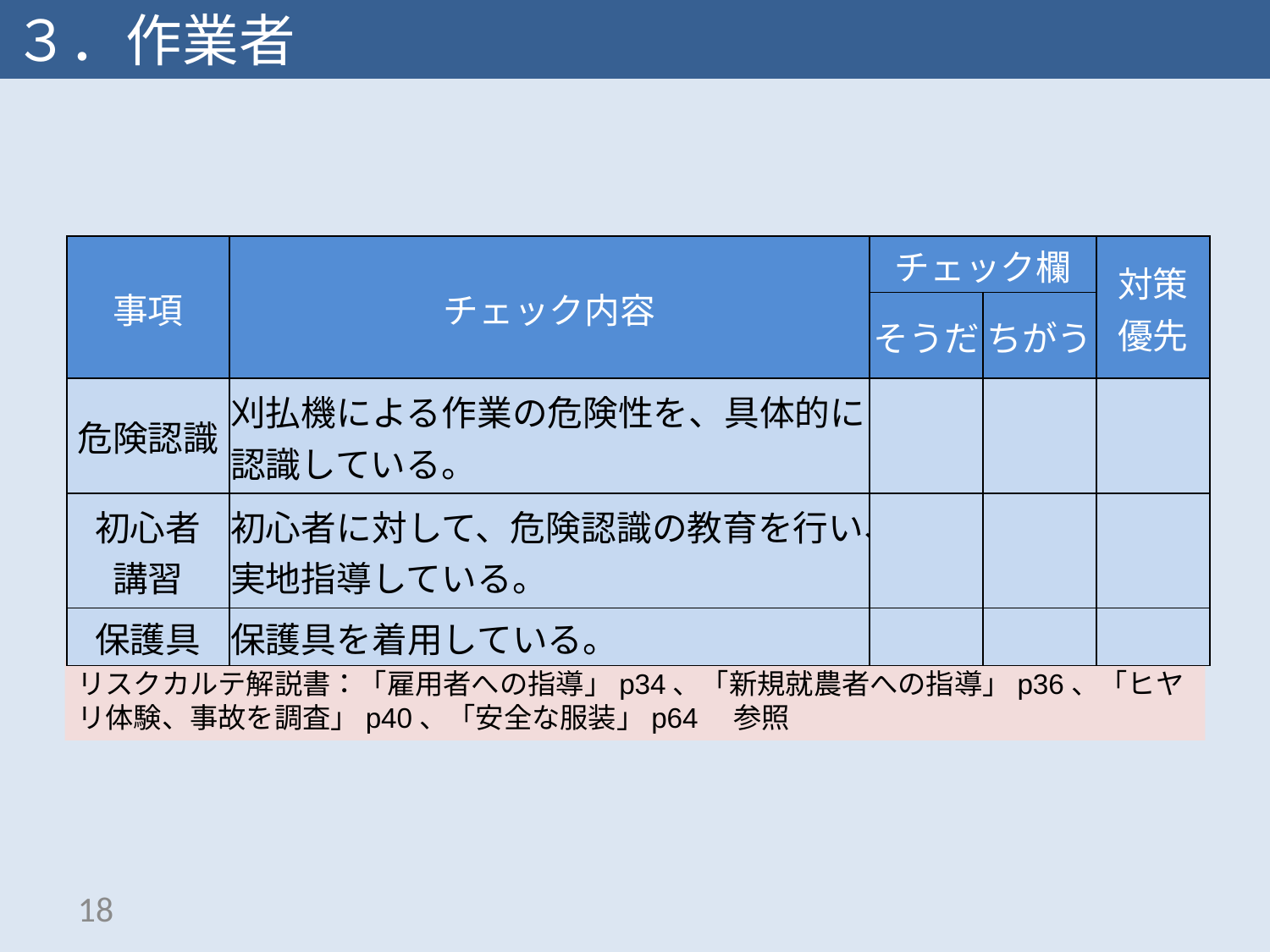

３．作業者
| 事項 | チェック内容 | チェック欄 |  | 対策 優先 |
| --- | --- | --- | --- | --- |
|  |  | そうだ | ちがう |  |
| 危険認識 | 刈払機による作業の危険性を、具体的に認識している。 |  |  |  |
| 初心者 講習 | 初心者に対して、危険認識の教育を行い、実地指導している。 |  |  |  |
| 保護具 | 保護具を着用している。 |  |  |  |
リスクカルテ解説書：「雇用者への指導」p34、「新規就農者への指導」p36、「ヒヤリ体験、事故を調査」p40、「安全な服装」p64　参照
18